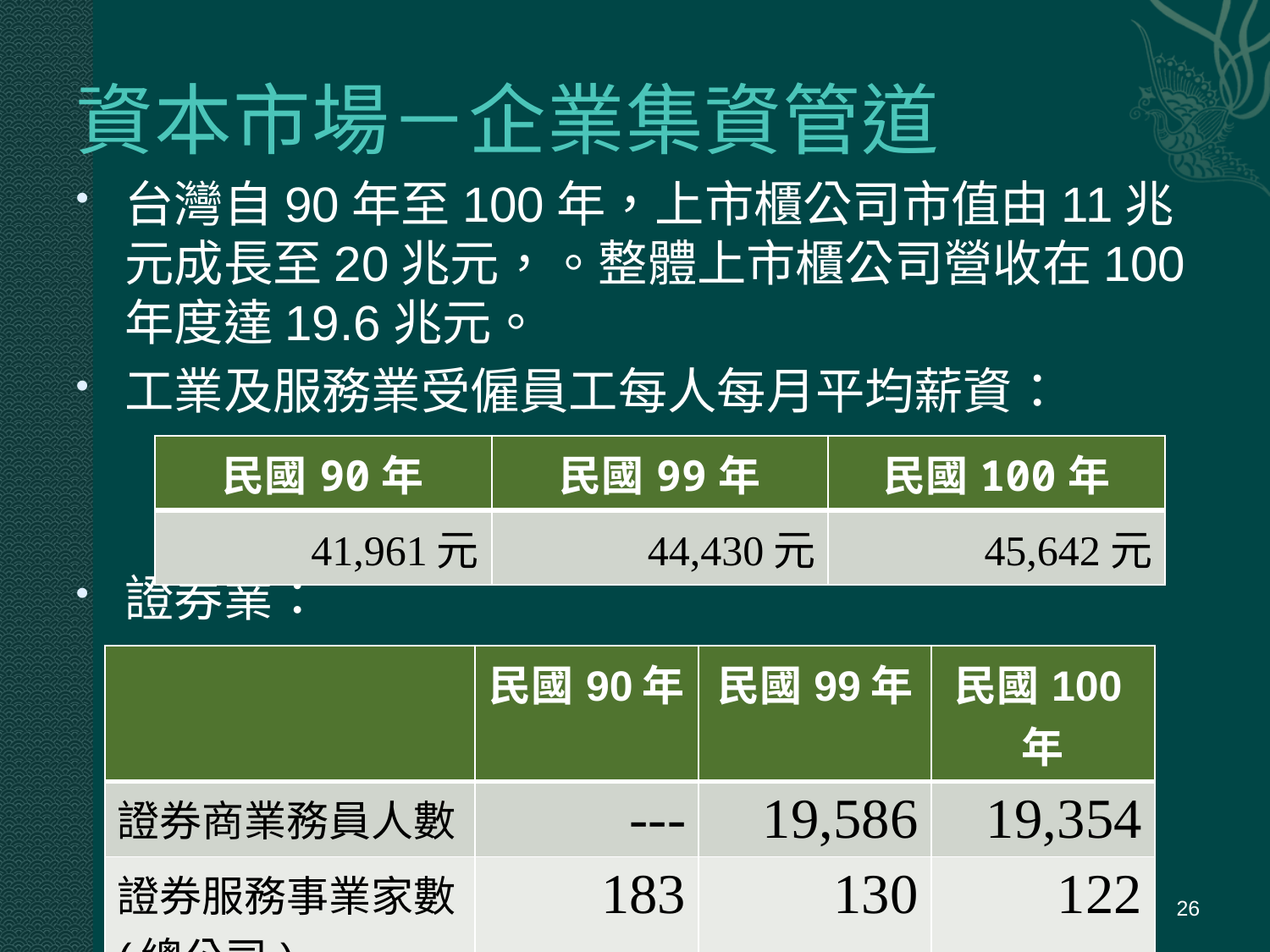

# 資本市場－企業集資管道
台灣自90年至100年，上市櫃公司市值由11兆元成長至20兆元，。整體上市櫃公司營收在100年度達19.6兆元。
工業及服務業受僱員工每人每月平均薪資：

證券業：

| 民國90年 | 民國99年 | 民國100年 |
| --- | --- | --- |
| 41,961元 | 44,430元 | 45,642元 |
|  | 民國90年 | 民國99年 | 民國100年 |
| --- | --- | --- | --- |
| 證券商業務員人數 | --- | 19,586 | 19,354 |
| 證券服務事業家數 (總公司) | 183 | 130 | 122 |
26